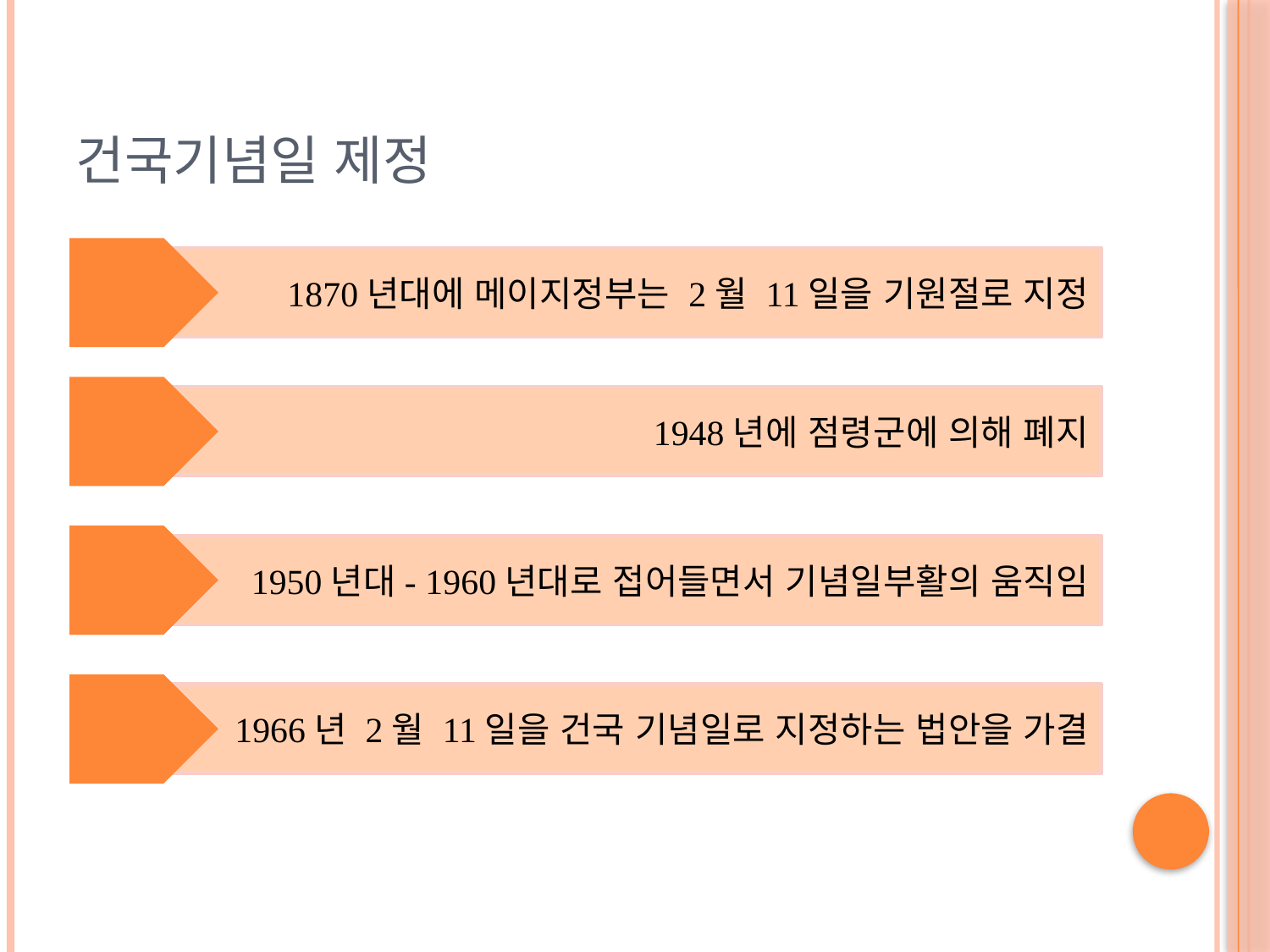

# 건국기념일 제정

1870년대에 메이지정부는 2월 11일을 기원절로 지정

1948년에 점령군에 의해 폐지

1950년대- 1960년대로 접어들면서 기념일부활의 움직임

1966년 2월 11일을 건국 기념일로 지정하는 법안을 가결